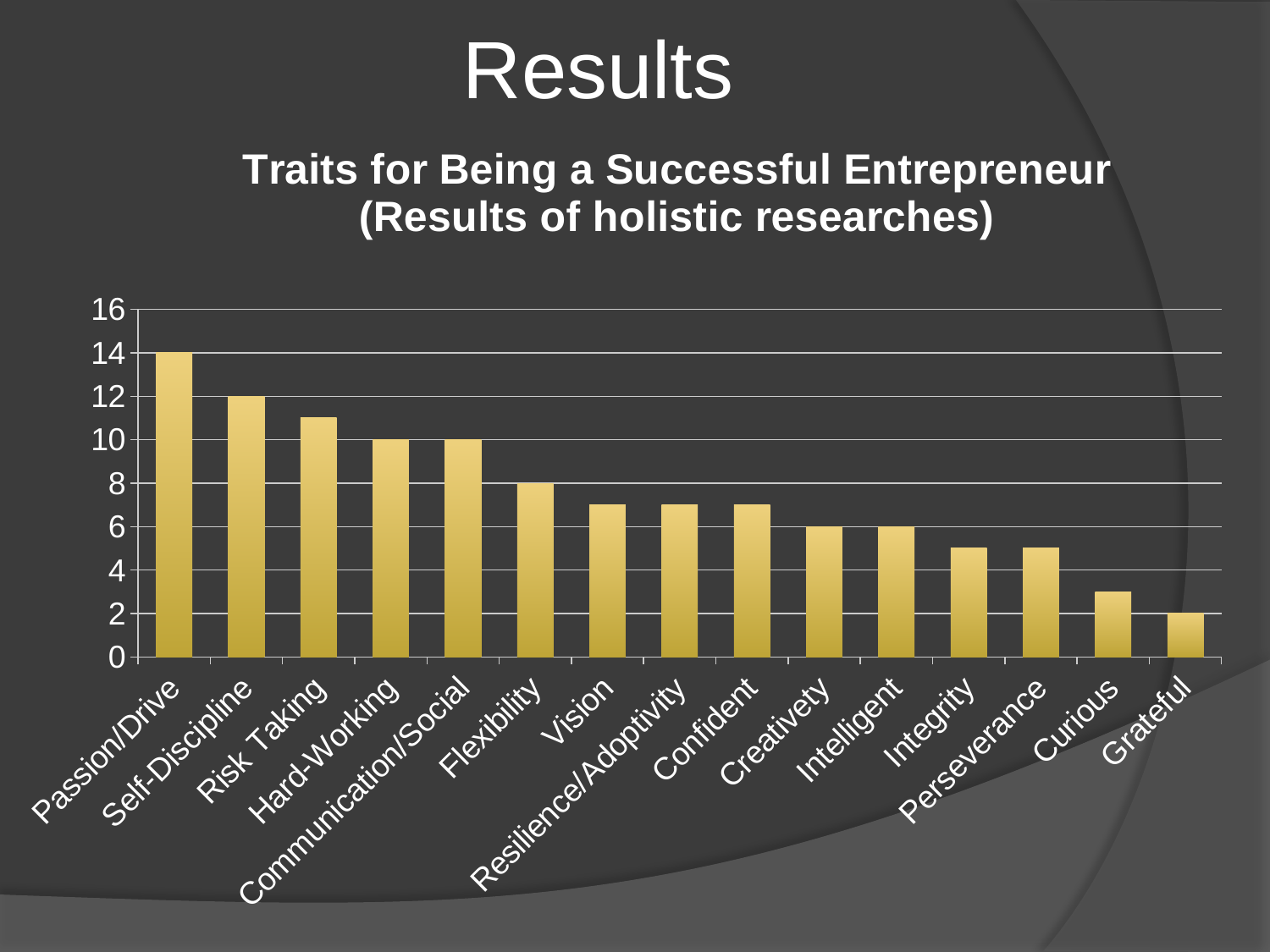

# Results

### Chart: Traits for Being a Successful Entrepreneur
(Results of holistic researches)

| Category | 列1 |
|---|---|
| Passion/Drive | 14.0 |
| Self-Discipline | 12.0 |
| Risk Taking | 11.0 |
| Hard-Working | 10.0 |
| Communication/Social | 10.0 |
| Flexibility | 8.0 |
| Vision | 7.0 |
| Resilience/Adoptivity | 7.0 |
| Confident | 7.0 |
| Creativety | 6.0 |
| Intelligent | 6.0 |
| Integrity | 5.0 |
| Perseverance | 5.0 |
| Curious | 3.0 |
| Grateful | 2.0 |